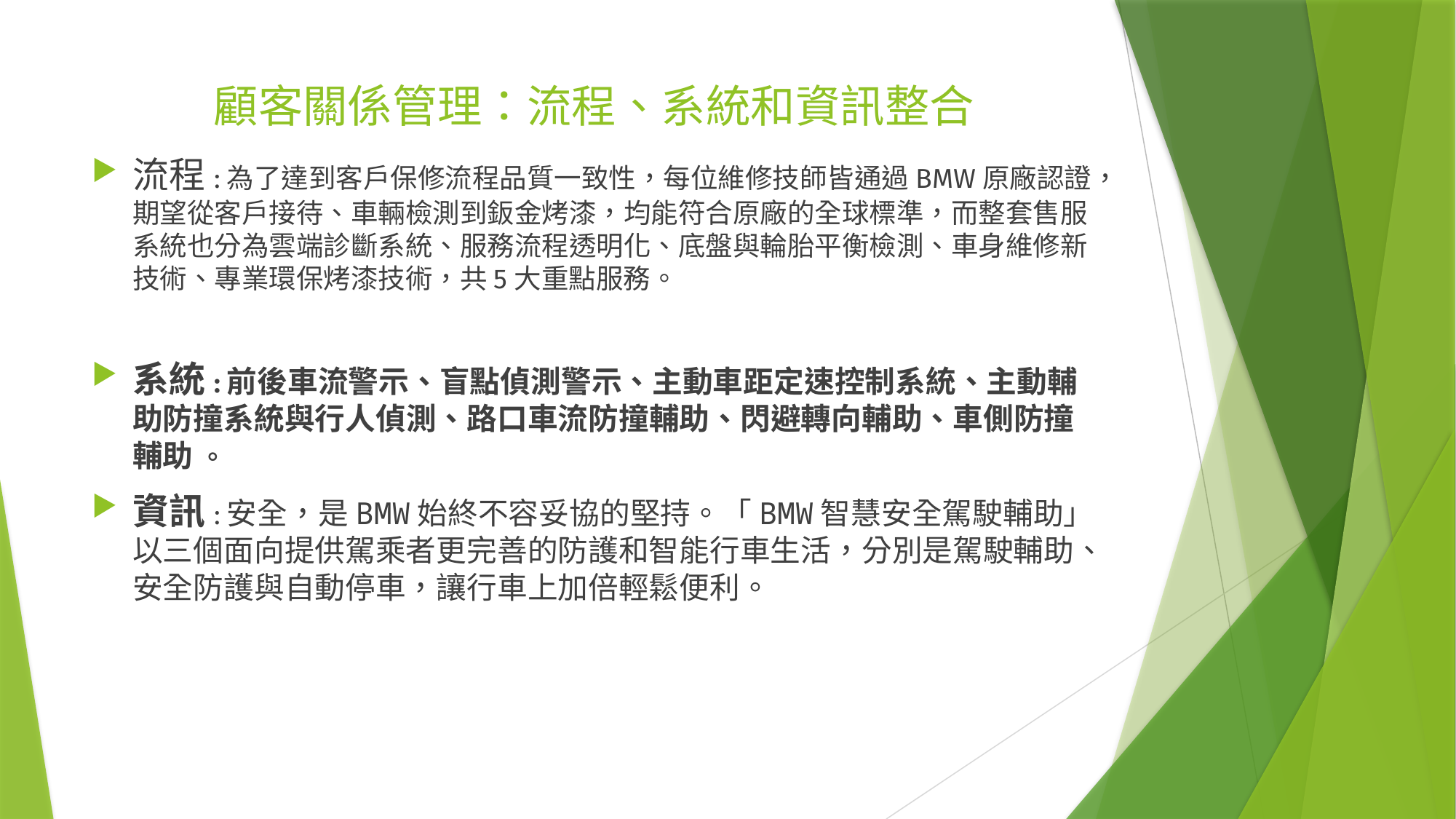

# 顧客關係管理：流程、系統和資訊整合
流程:為了達到客戶保修流程品質一致性，每位維修技師皆通過BMW原廠認證，期望從客戶接待、車輛檢測到鈑金烤漆，均能符合原廠的全球標準，而整套售服系統也分為雲端診斷系統、服務流程透明化、底盤與輪胎平衡檢測、車身維修新技術、專業環保烤漆技術，共5大重點服務。

系統:前後車流警示、盲點偵測警示、主動車距定速控制系統、主動輔助防撞系統與行人偵測、路口車流防撞輔助、閃避轉向輔助、車側防撞輔助 。
資訊:安全，是BMW始終不容妥協的堅持。「BMW智慧安全駕駛輔助」以三個面向提供駕乘者更完善的防護和智能行車生活，分別是駕駛輔助、安全防護與自動停車，讓行車上加倍輕鬆便利。